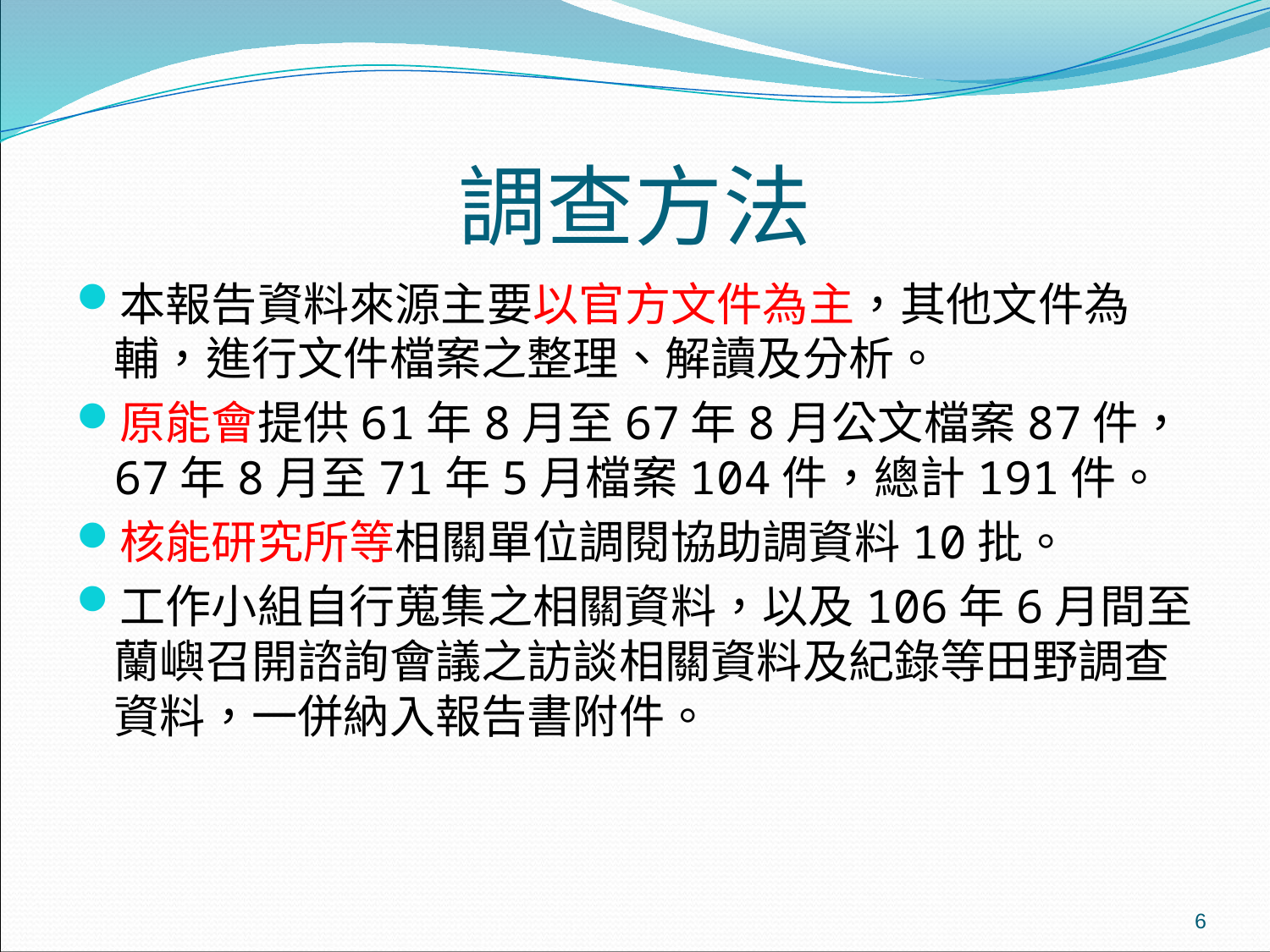

# 調查方法
本報告資料來源主要以官方文件為主，其他文件為輔，進行文件檔案之整理、解讀及分析。
原能會提供61年8月至67年8月公文檔案87件，67年8月至71年5月檔案104件，總計191件。
核能研究所等相關單位調閱協助調資料10批。
工作小組自行蒐集之相關資料，以及106年6月間至蘭嶼召開諮詢會議之訪談相關資料及紀錄等田野調查資料，一併納入報告書附件。

6